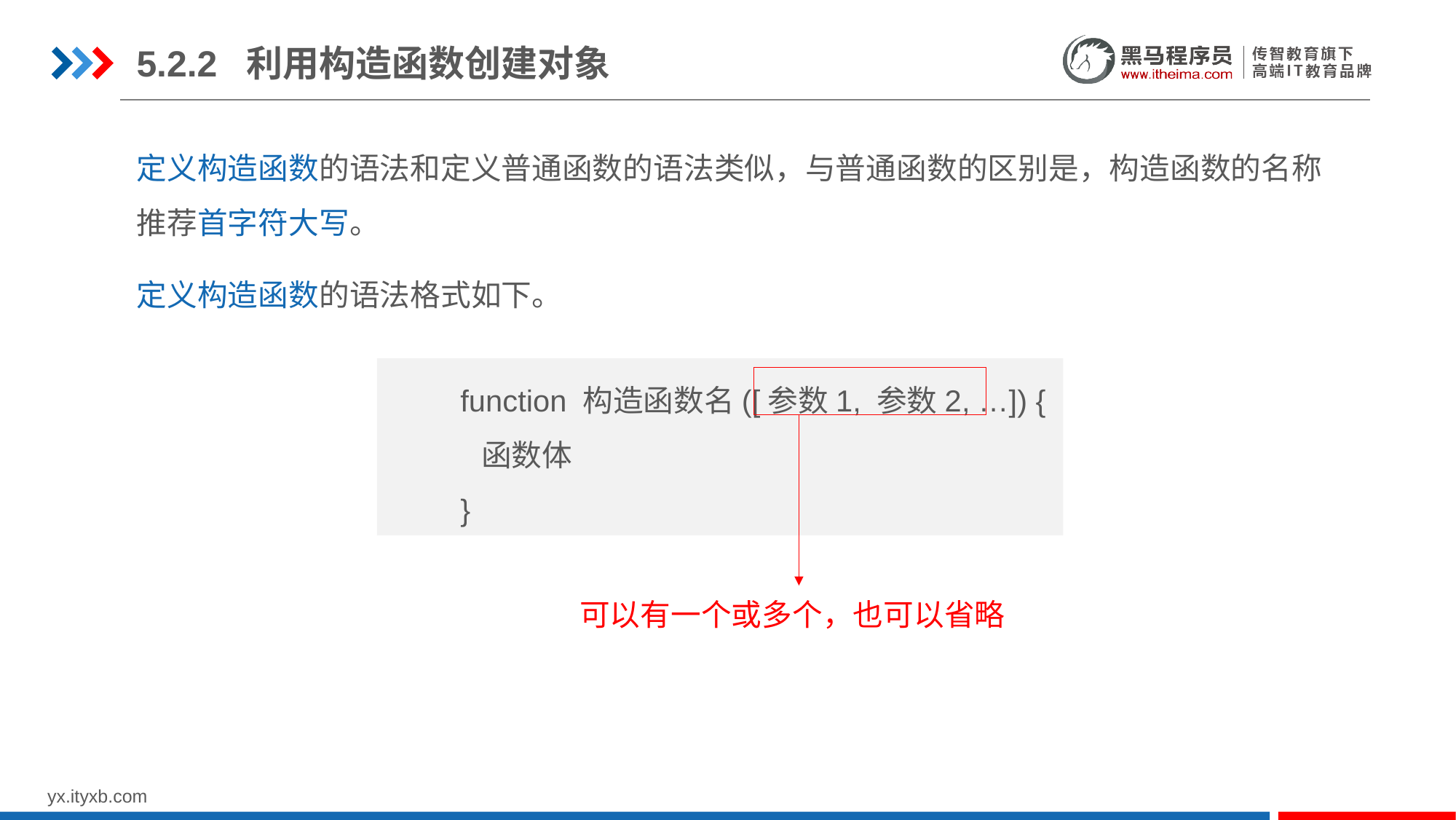

5.2.2  利用构造函数创建对象
定义构造函数的语法和定义普通函数的语法类似，与普通函数的区别是，构造函数的名称
推荐首字符大写。
定义构造函数的语法格式如下。
function 构造函数名([参数1, 参数2, …]) {
  函数体
}

可以有一个或多个，也可以省略